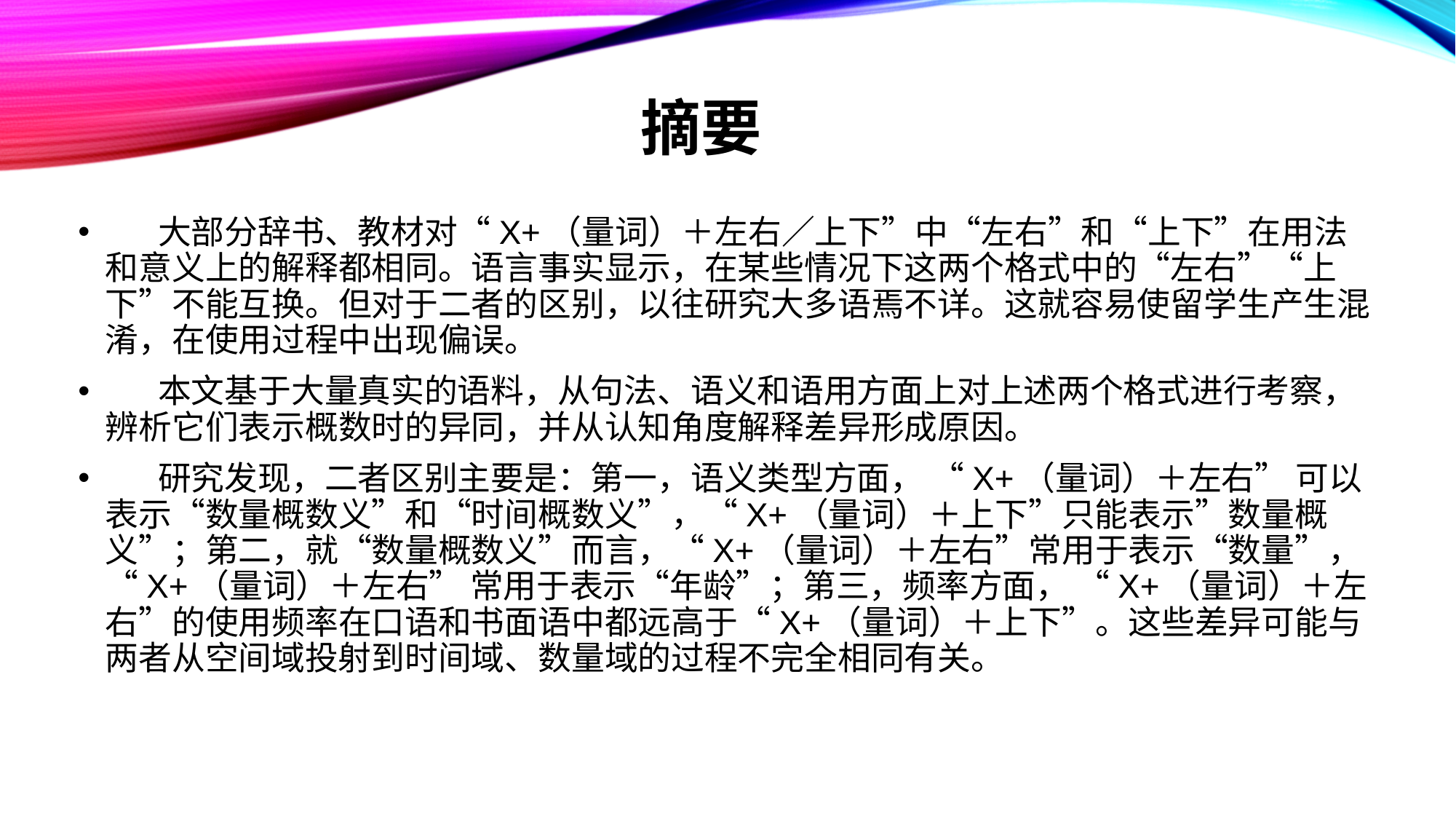

# 摘要
      大部分辞书、教材对“X+（量词）＋左右／上下”中“左右”和“上下”在用法和意义上的解释都相同。语言事实显示，在某些情况下这两个格式中的“左右”“上下”不能互换。但对于二者的区别，以往研究大多语焉不详。这就容易使留学生产生混淆，在使用过程中出现偏误。
      本文基于大量真实的语料，从句法、语义和语用方面上对上述两个格式进行考察，辨析它们表示概数时的异同，并从认知角度解释差异形成原因。
      研究发现，二者区别主要是：第一，语义类型方面， “X+（量词）＋左右” 可以表示“数量概数义”和“时间概数义”，“X+（量词）＋上下”只能表示”数量概义”；第二，就“数量概数义”而言，“X+（量词）＋左右”常用于表示“数量”， “X+（量词）＋左右” 常用于表示“年龄”；第三，频率方面， “X+（量词）＋左右”的使用频率在口语和书面语中都远高于“X+（量词）＋上下”。这些差异可能与两者从空间域投射到时间域、数量域的过程不完全相同有关。